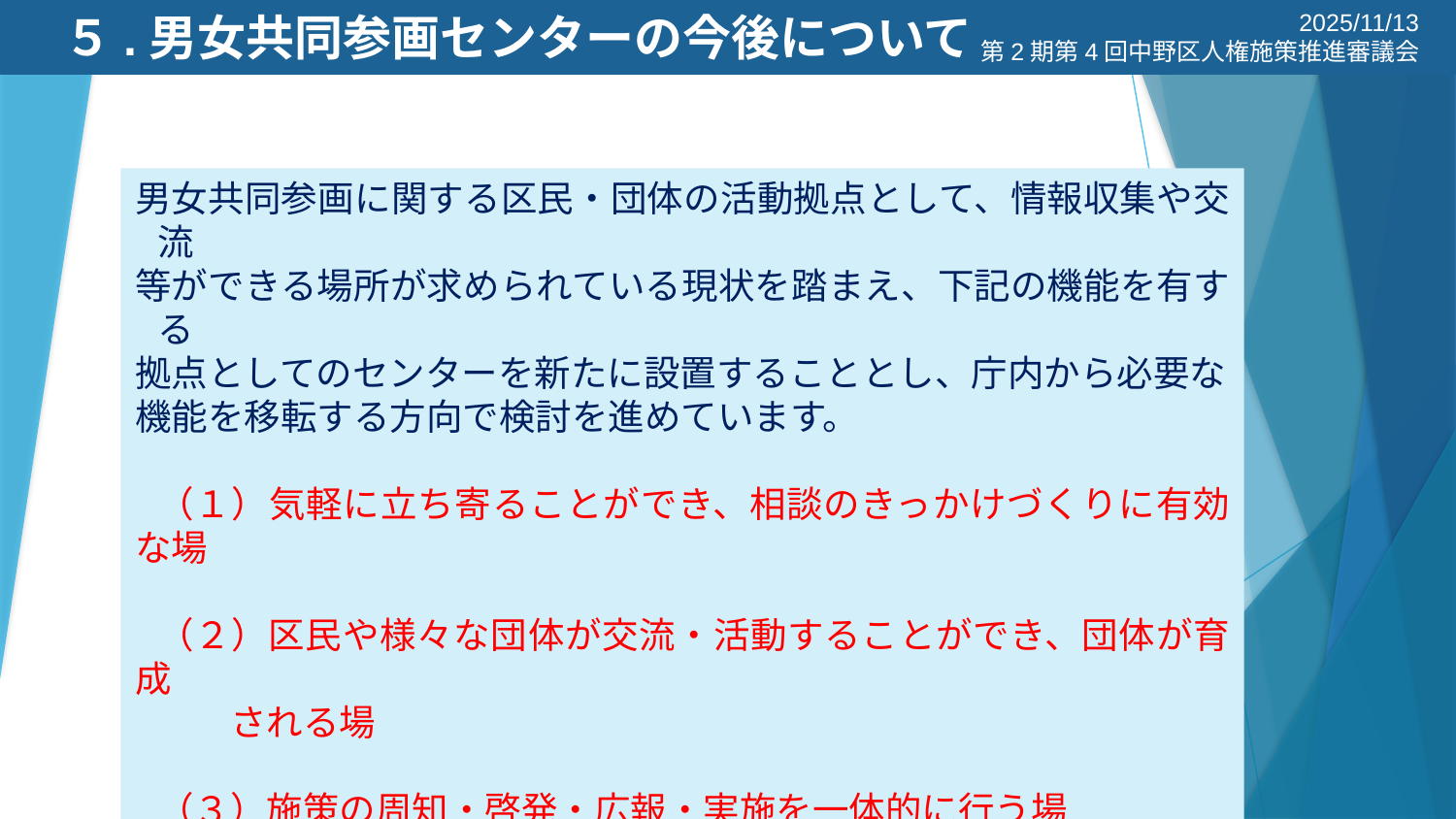

３　検討の方向性
　５.男女共同参画センターの今後について
2025/11/13
第2期第4回中野区人権施策推進審議会
男女共同参画に関する区民・団体の活動拠点として、情報収集や交流
等ができる場所が求められている現状を踏まえ、下記の機能を有する
拠点としてのセンターを新たに設置することとし、庁内から必要な
機能を移転する方向で検討を進めています。

（１）気軽に立ち寄ることができ、相談のきっかけづくりに有効な場

（２）区民や様々な団体が交流・活動することができ、団体が育成
　　される場

（３）施策の周知・啓発・広報・実施を一体的に行う場